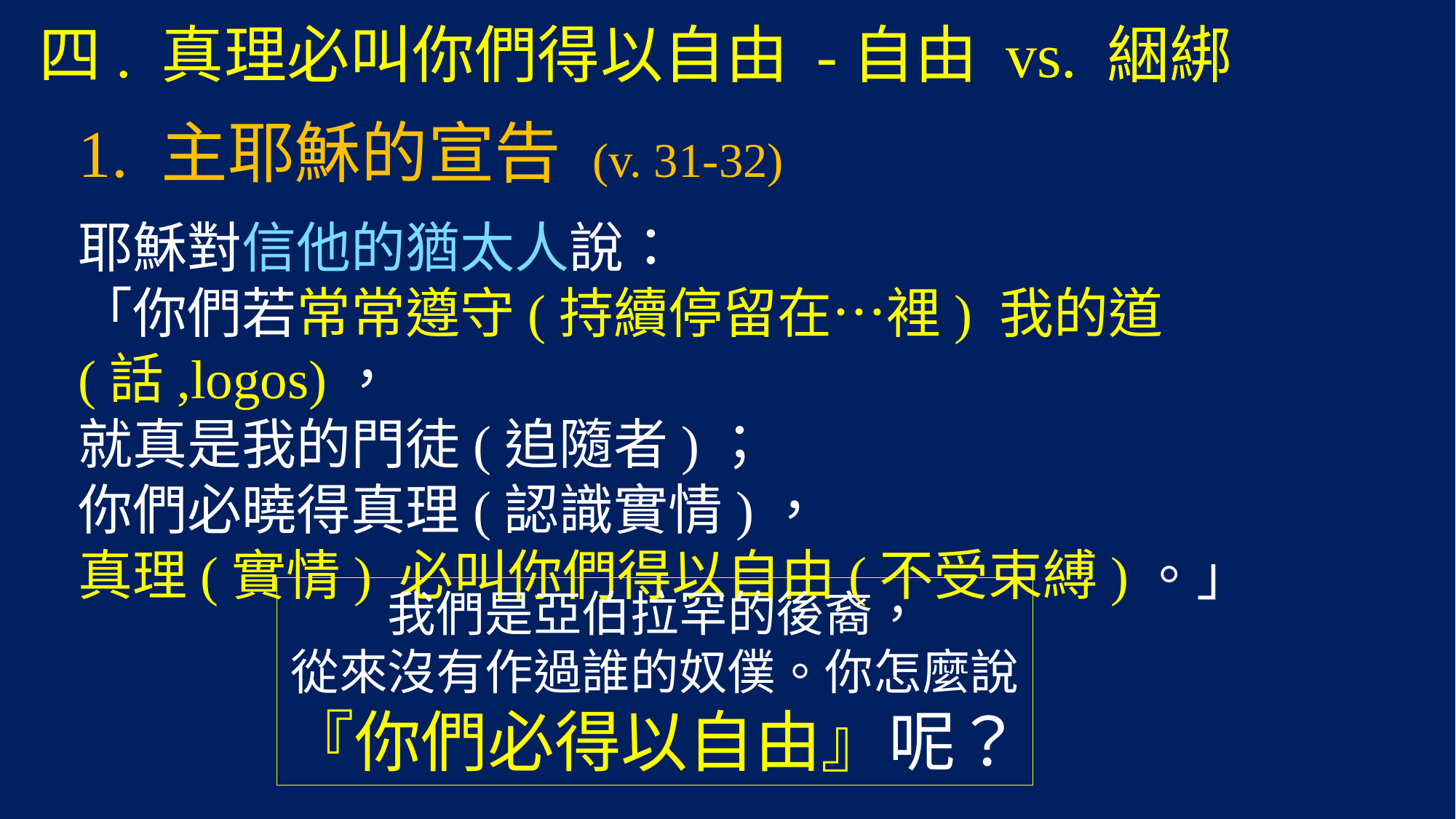

# 四. 真理必叫你們得以自由 -自由 vs. 綑綁
1. 主耶穌的宣告 (v. 31-32)

耶穌對信他的猶太人說：
「你們若常常遵守(持續停留在…裡) 我的道(話,logos)，
就真是我的門徒(追隨者)；
你們必曉得真理(認識實情)，
真理(實情) 必叫你們得以自由(不受束縛)。」

我們是亞伯拉罕的後裔，
從來沒有作過誰的奴僕。你怎麼說
『你們必得以自由』呢？